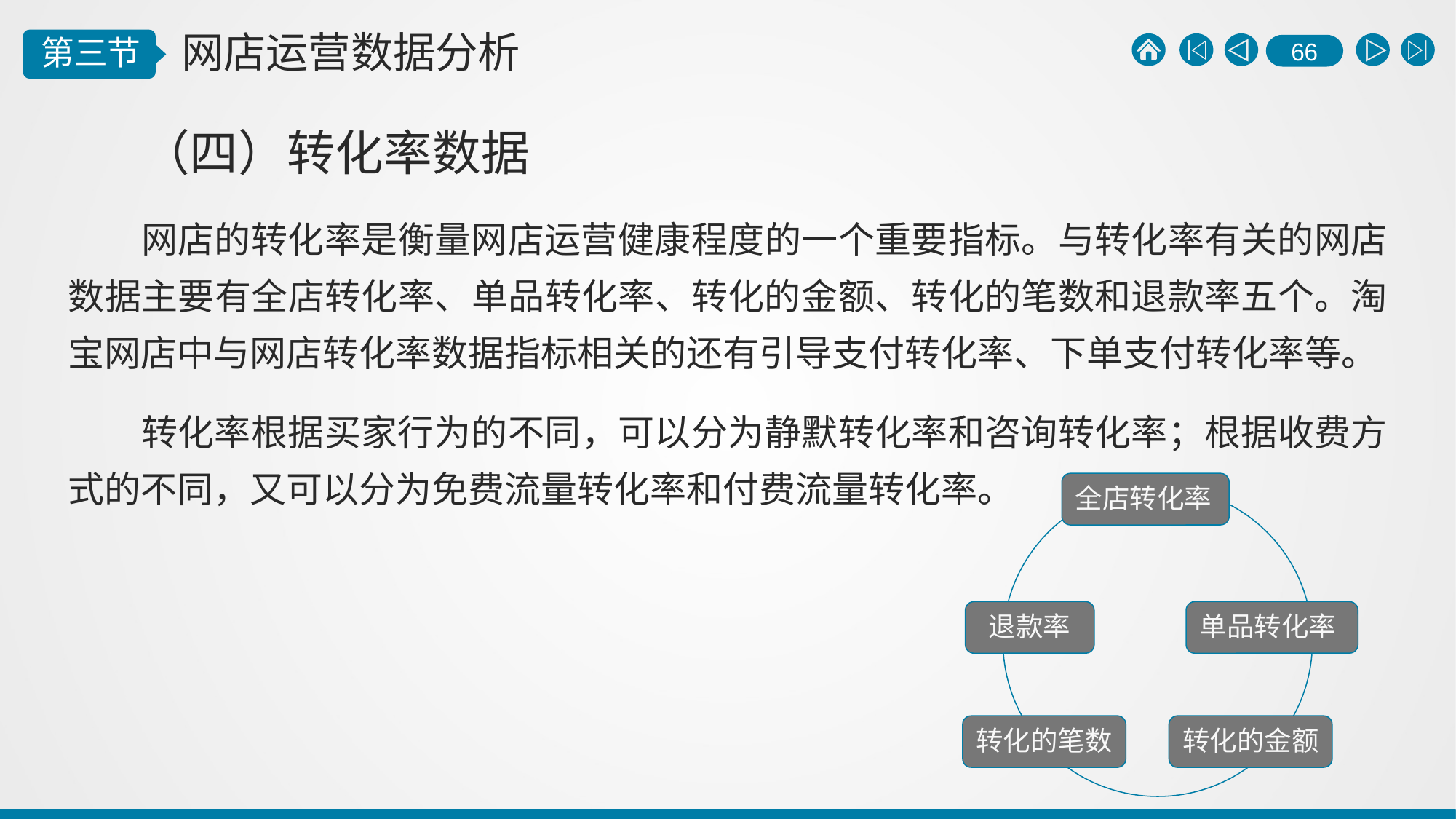

（四）转化率数据
网店的转化率是衡量网店运营健康程度的一个重要指标。与转化率有关的网店数据主要有全店转化率、单品转化率、转化的金额、转化的笔数和退款率五个。淘宝网店中与网店转化率数据指标相关的还有引导支付转化率、下单支付转化率等。
转化率根据买家行为的不同，可以分为静默转化率和咨询转化率；根据收费方式的不同，又可以分为免费流量转化率和付费流量转化率。
全店转化率

退款率
单品转化率
转化的笔数
转化的金额